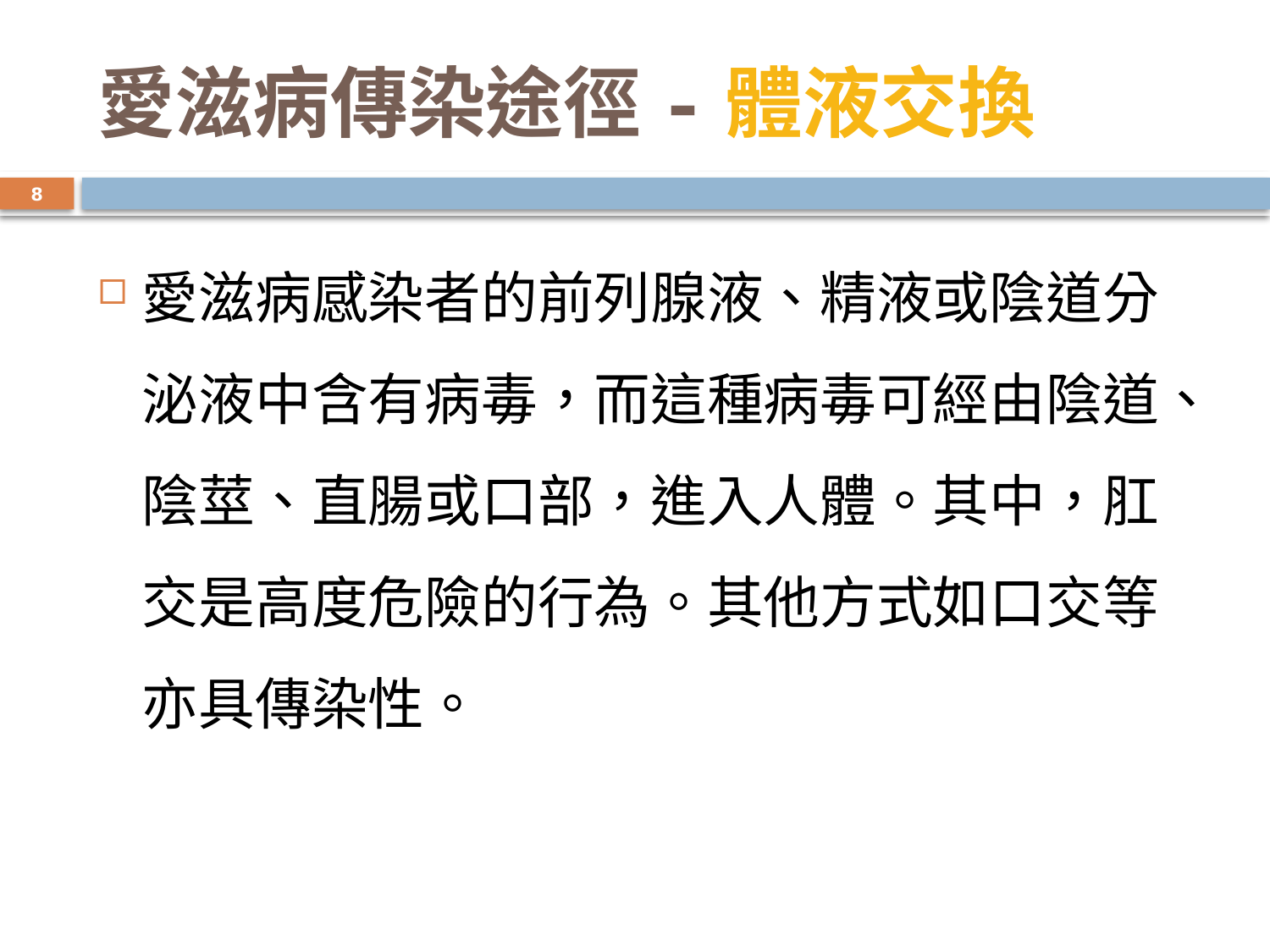

# 愛滋病傳染途徑-體液交換
8
愛滋病感染者的前列腺液、精液或陰道分泌液中含有病毒，而這種病毒可經由陰道、陰莖、直腸或口部，進入人體。其中，肛交是高度危險的行為。其他方式如口交等亦具傳染性。